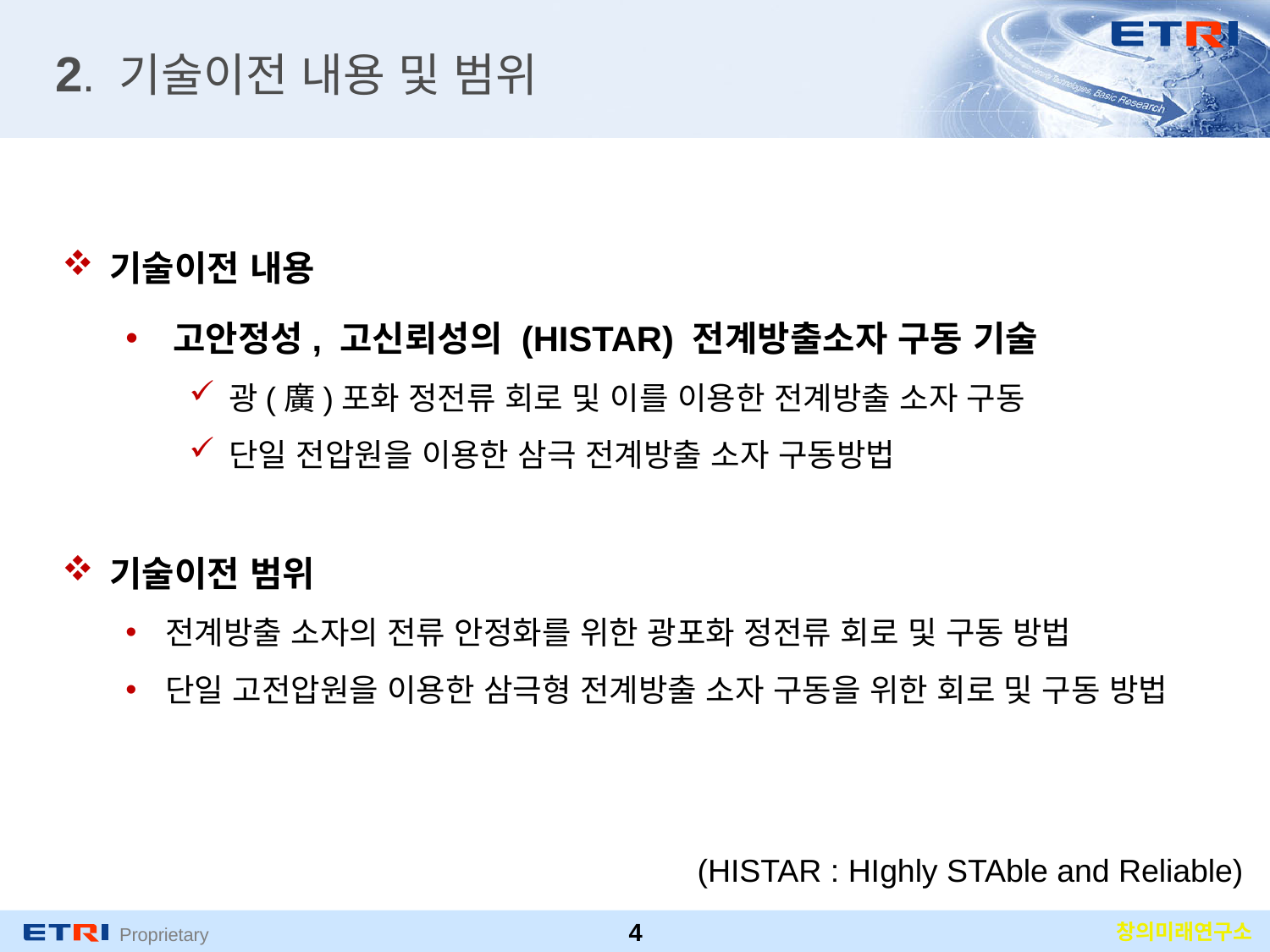

# 2. 기술이전 내용 및 범위
기술이전 내용
고안정성, 고신뢰성의 (HISTAR) 전계방출소자 구동 기술
광(廣)포화 정전류 회로 및 이를 이용한 전계방출 소자 구동
단일 전압원을 이용한 삼극 전계방출 소자 구동방법

기술이전 범위
전계방출 소자의 전류 안정화를 위한 광포화 정전류 회로 및 구동 방법
단일 고전압원을 이용한 삼극형 전계방출 소자 구동을 위한 회로 및 구동 방법

(HISTAR : HIghly STAble and Reliable)
4
창의미래연구소